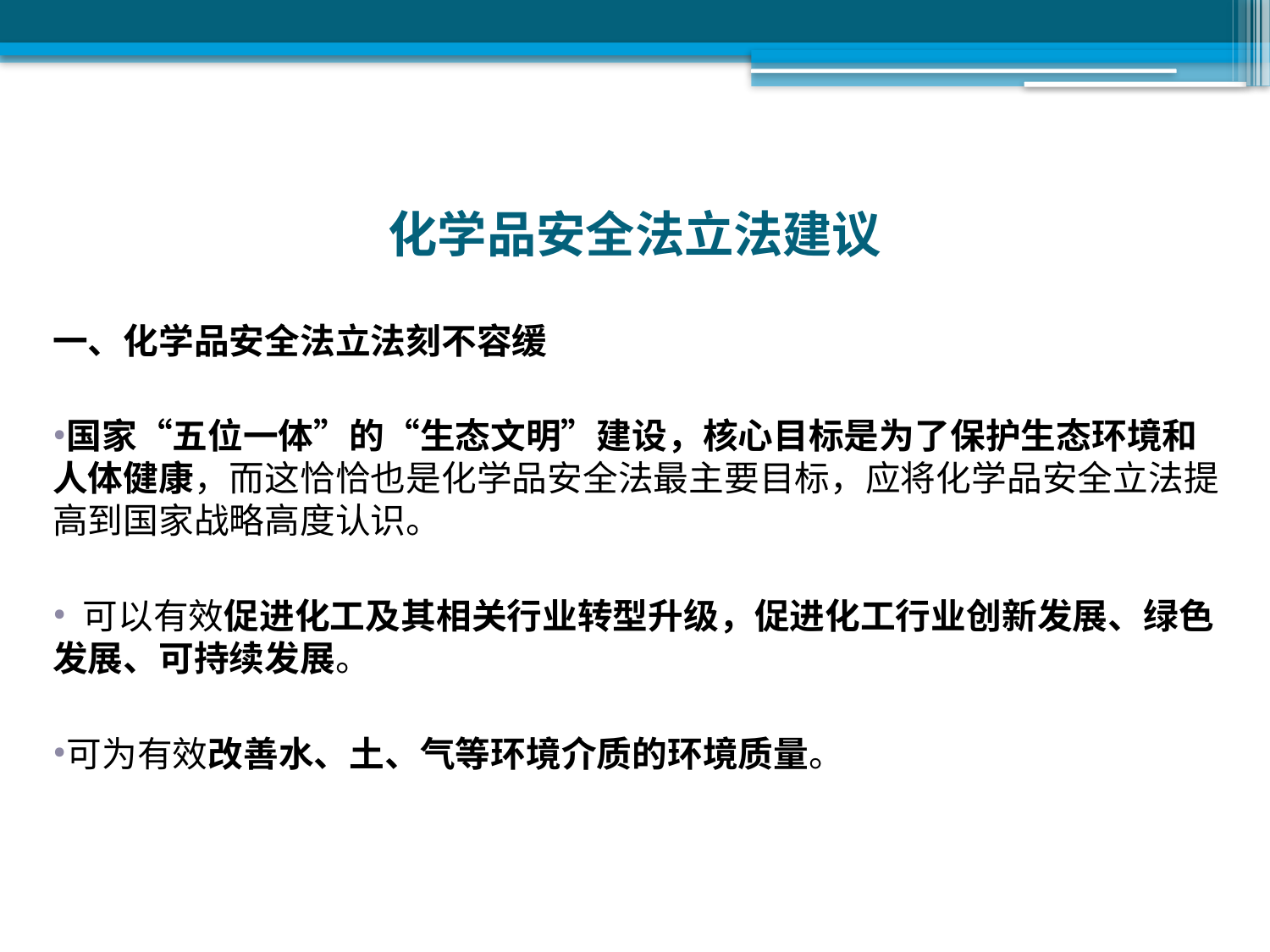

# 化学品安全法立法建议
一、化学品安全法立法刻不容缓

国家“五位一体”的“生态文明”建设，核心目标是为了保护生态环境和人体健康，而这恰恰也是化学品安全法最主要目标，应将化学品安全立法提高到国家战略高度认识。

 可以有效促进化工及其相关行业转型升级，促进化工行业创新发展、绿色发展、可持续发展。

可为有效改善水、土、气等环境介质的环境质量。